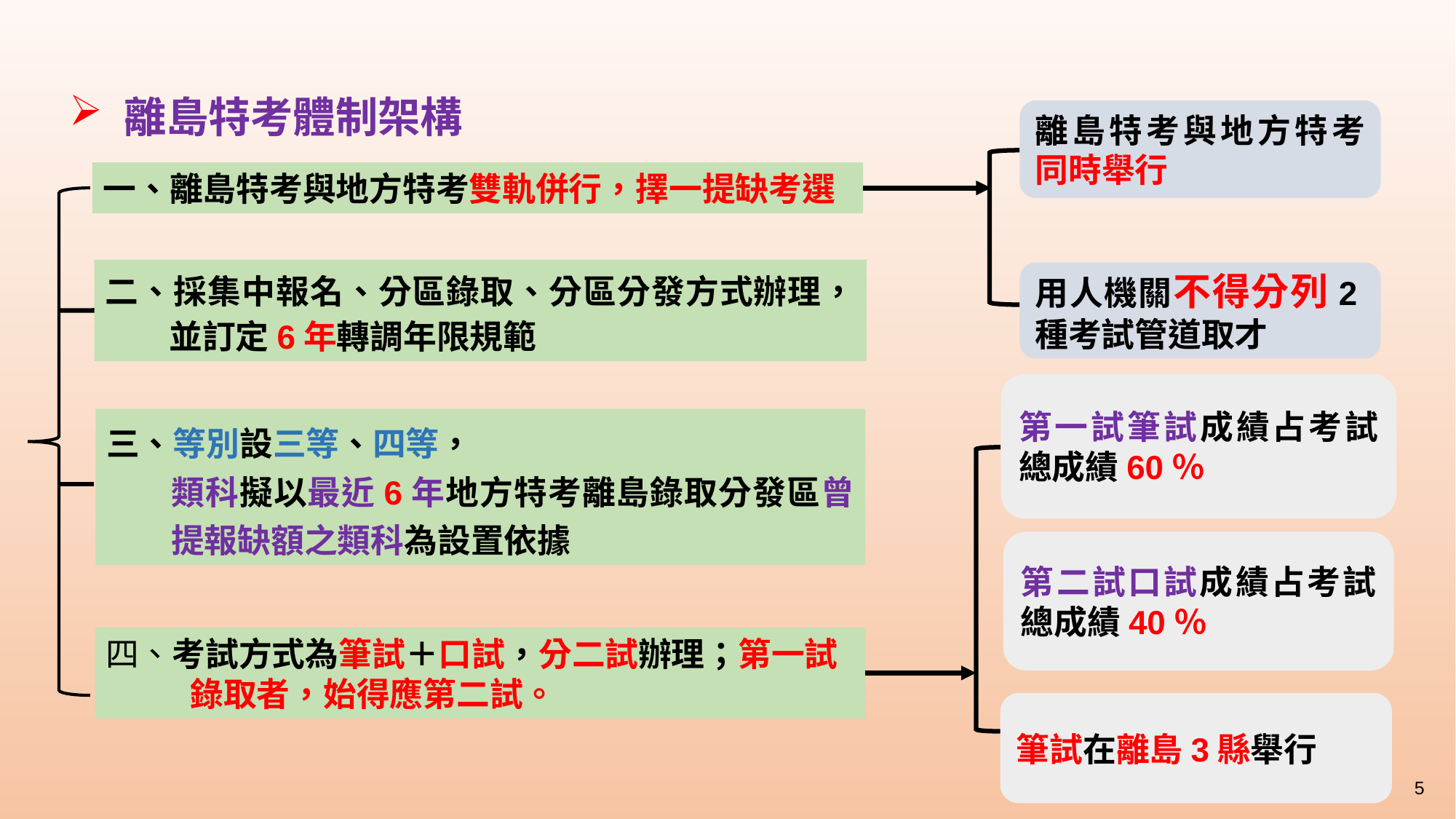

離島特考體制架構
離島特考與地方特考同時舉行

一、離島特考與地方特考雙軌併行，擇一提缺考選

二、採集中報名、分區錄取、分區分發方式辦理，並訂定6年轉調年限規範
用人機關不得分列2種考試管道取才
第一試筆試成績占考試總成績60％
三、等別設三等、四等，
類科擬以最近6年地方特考離島錄取分發區曾提報缺額之類科為設置依據

第二試口試成績占考試總成績40％
四、考試方式為筆試＋口試，分二試辦理；第一試
          錄取者，始得應第二試。
筆試在離島3縣舉行
5